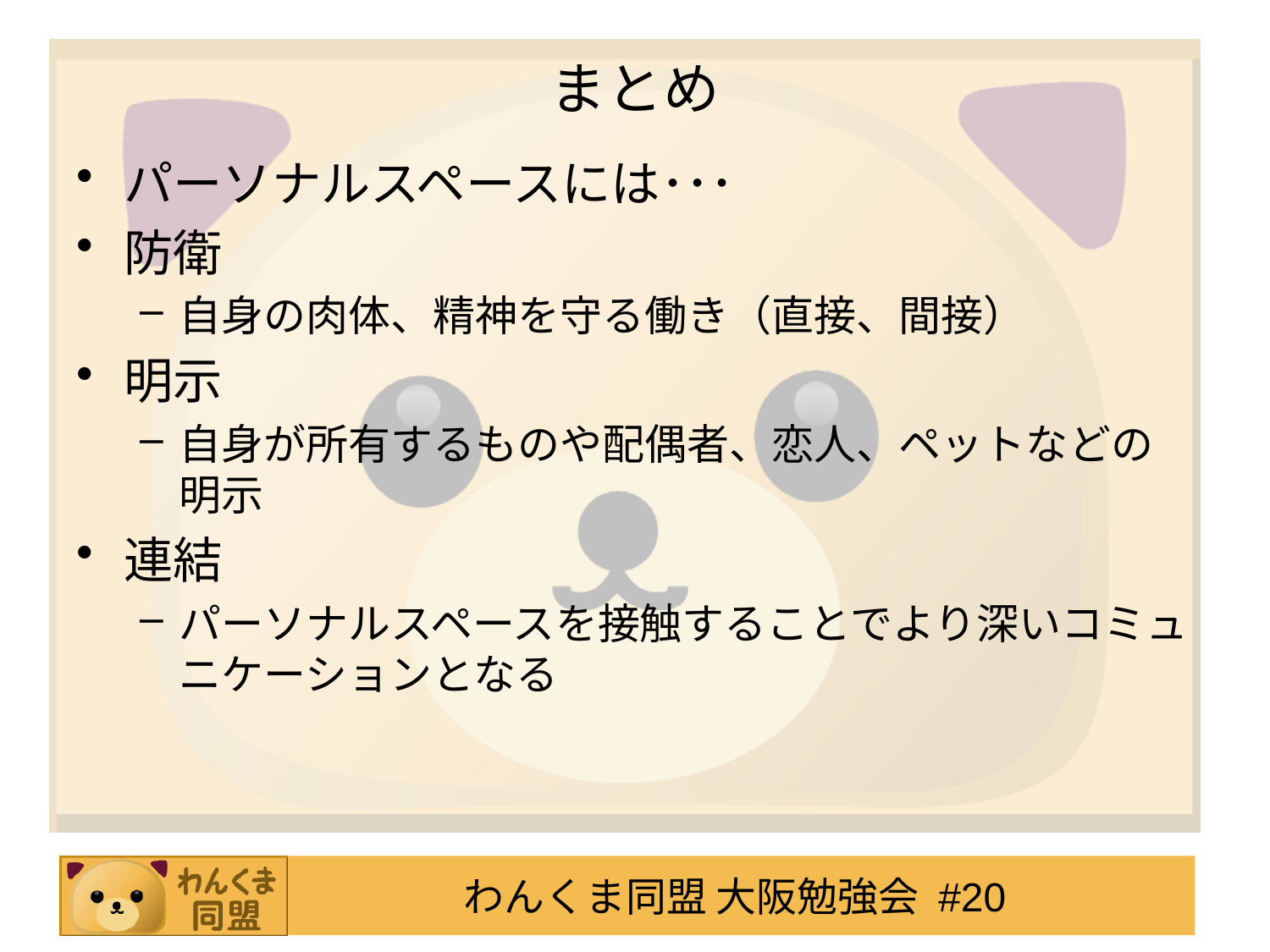

# まとめ
パーソナルスペースには･･･
防衛
自身の肉体、精神を守る働き（直接、間接）
明示
自身が所有するものや配偶者、恋人、ペットなどの明示
連結
パーソナルスペースを接触することでより深いコミュニケーションとなる